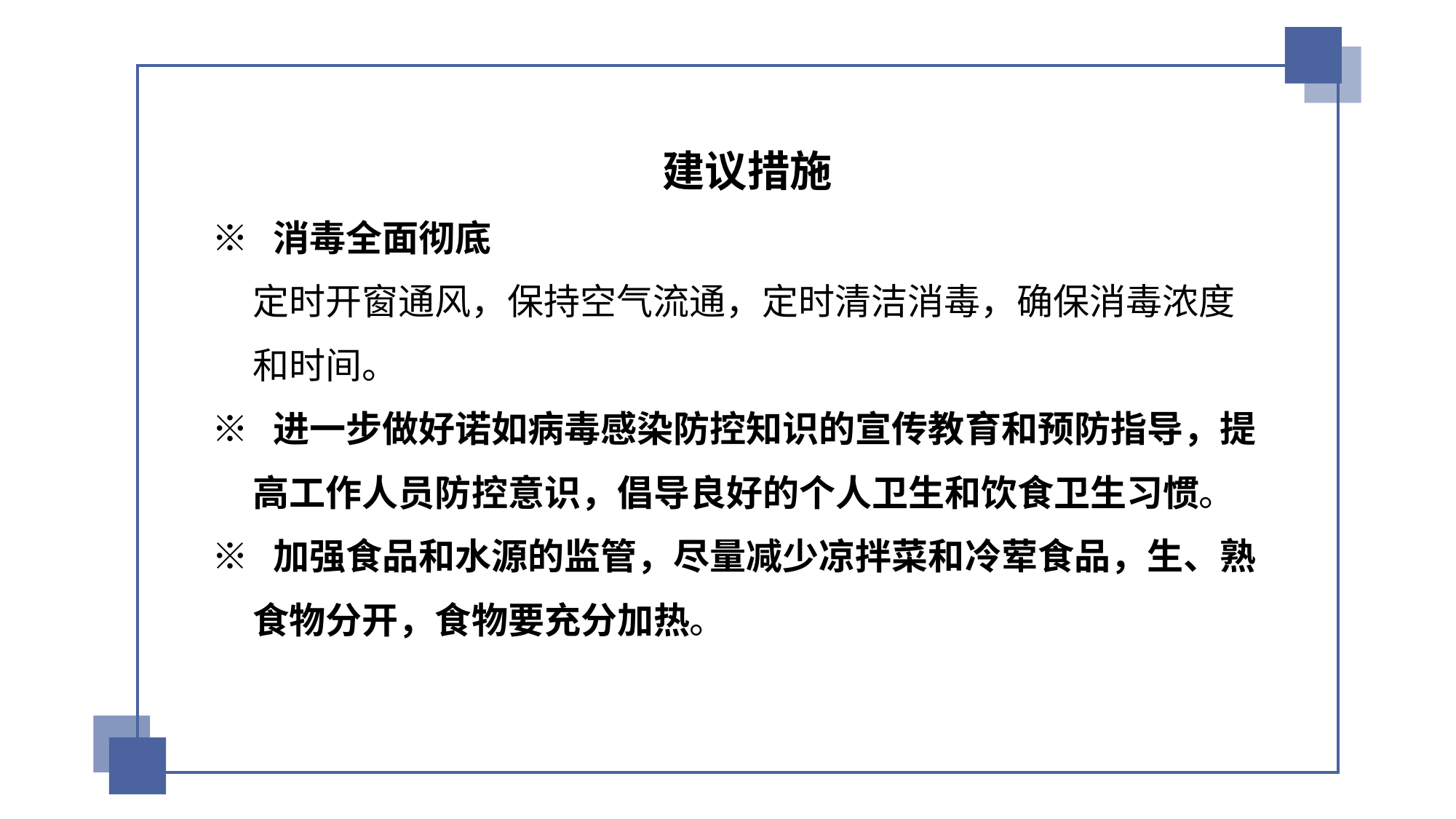

北京市朝阳区疾病预防控制中心

建议措施
※  消毒全面彻底
    定时开窗通风，保持空气流通，定时清洁消毒，确保消毒浓度
    和时间。
※  进一步做好诺如病毒感染防控知识的宣传教育和预防指导，提
    高工作人员防控意识，倡导良好的个人卫生和饮食卫生习惯。
※  加强食品和水源的监管，尽量减少凉拌菜和冷荤食品，生、熟
    食物分开，食物要充分加热。